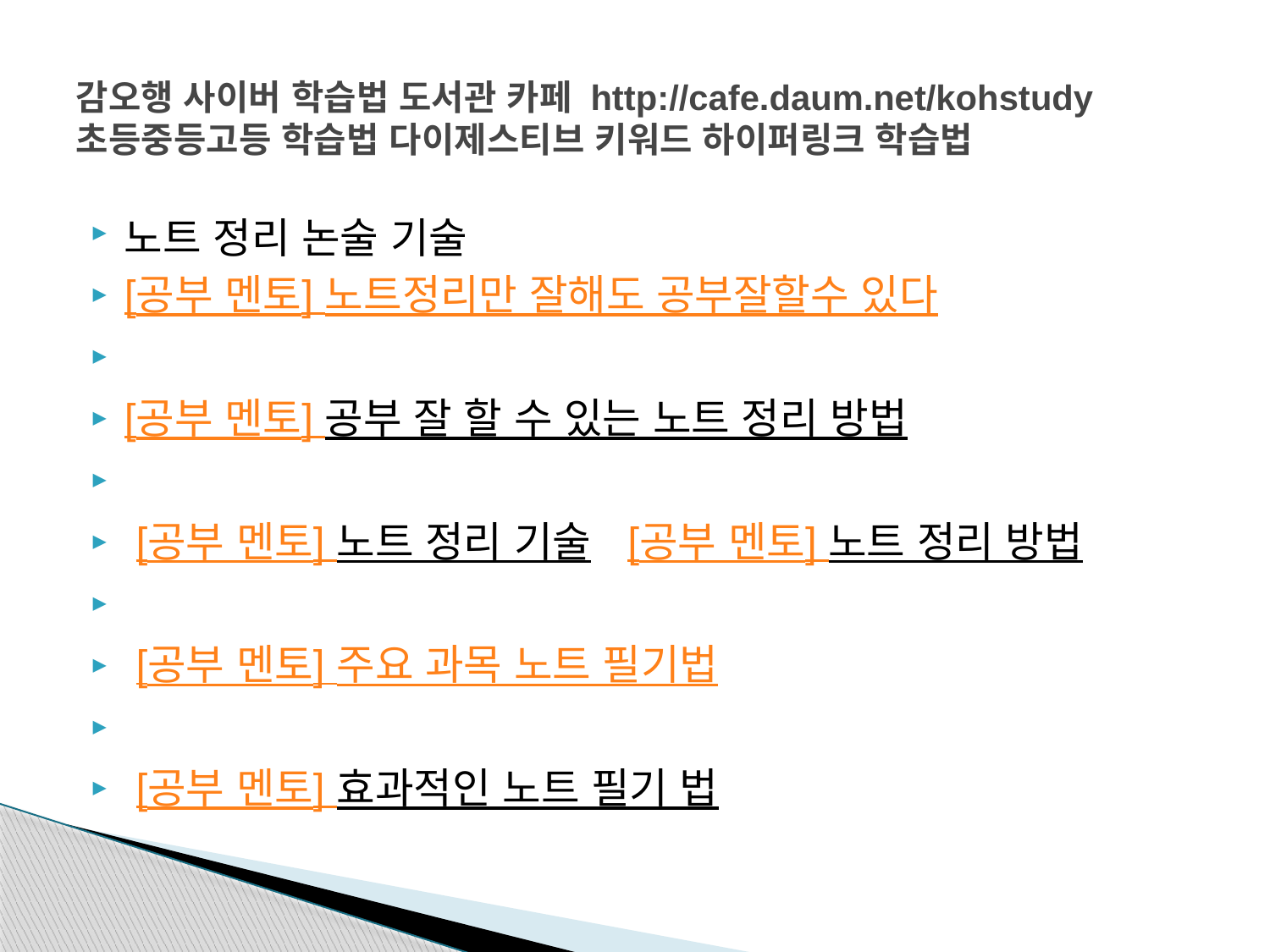

# 감오행 사이버 학습법 도서관 카페 http://cafe.daum.net/kohstudy 초등중등고등 학습법 다이제스티브 키워드 하이퍼링크 학습법
노트 정리 논술 기술
[공부 멘토] 노트정리만 잘해도 공부잘할수 있다

[공부 멘토] 공부 잘 할 수 있는 노트 정리 방법

 [공부 멘토] 노트 정리 기술   [공부 멘토] 노트 정리 방법

 [공부 멘토] 주요 과목 노트 필기법

 [공부 멘토] 효과적인 노트 필기 법